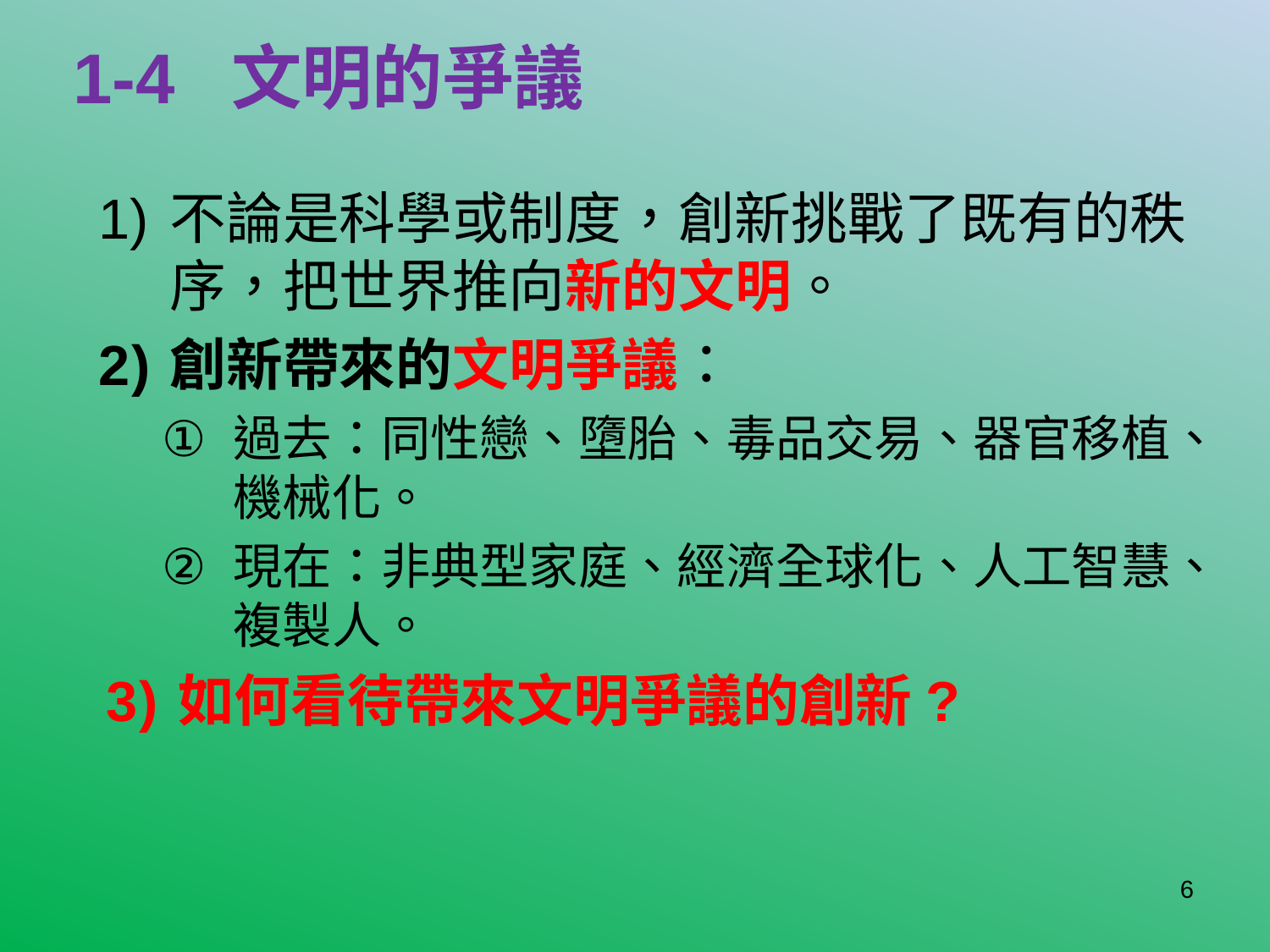

# 1-4  文明的爭議
不論是科學或制度，創新挑戰了既有的秩序，把世界推向新的文明。
創新帶來的文明爭議：
過去：同性戀、墮胎、毒品交易、器官移植、機械化。
現在：非典型家庭、經濟全球化、人工智慧、複製人。
如何看待帶來文明爭議的創新?
6